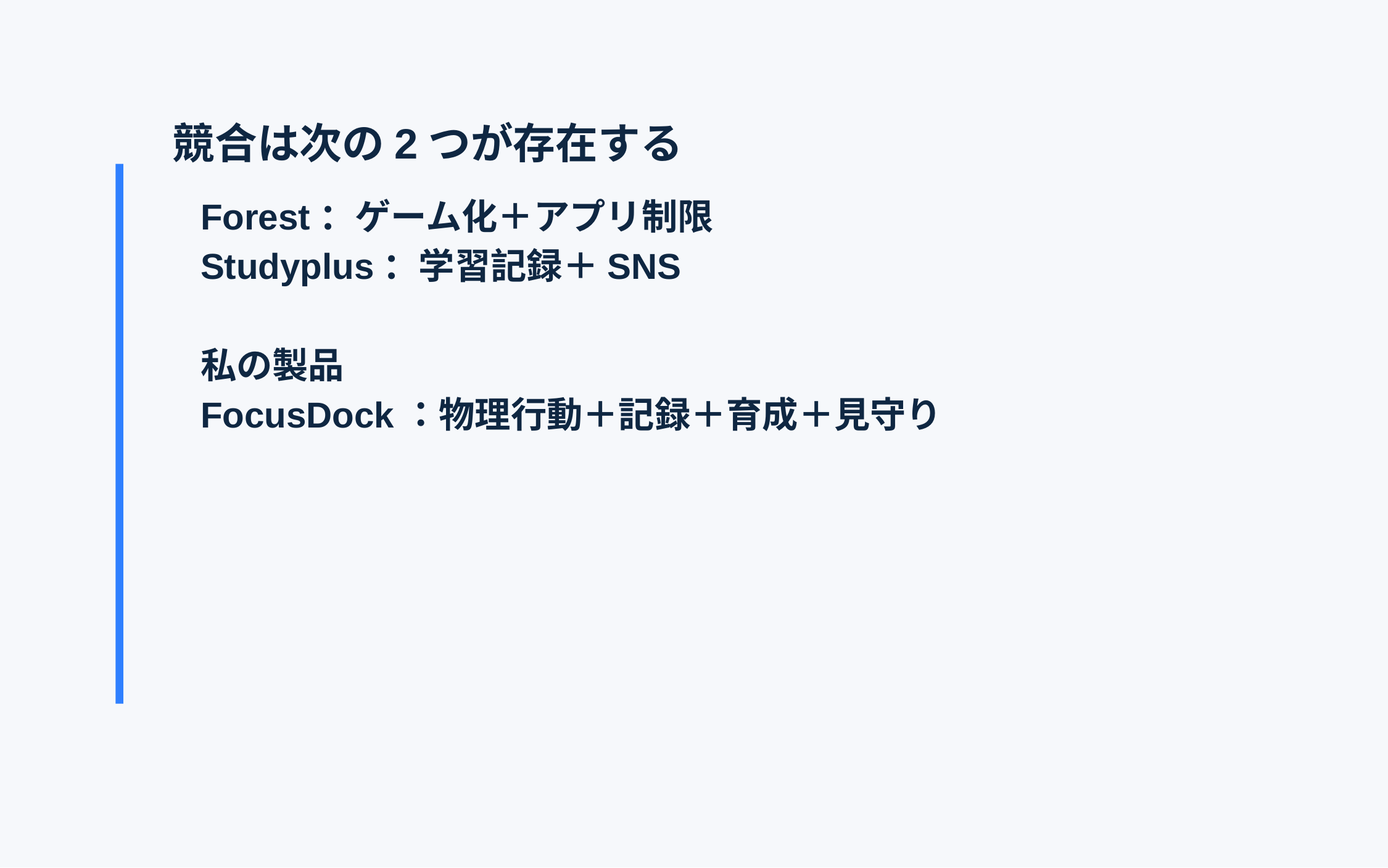

# 競合は次の2つが存在する

Forest：ゲーム化＋アプリ制限
Studyplus：学習記録＋SNS

私の製品
FocusDock：物理行動＋記録＋育成＋見守り